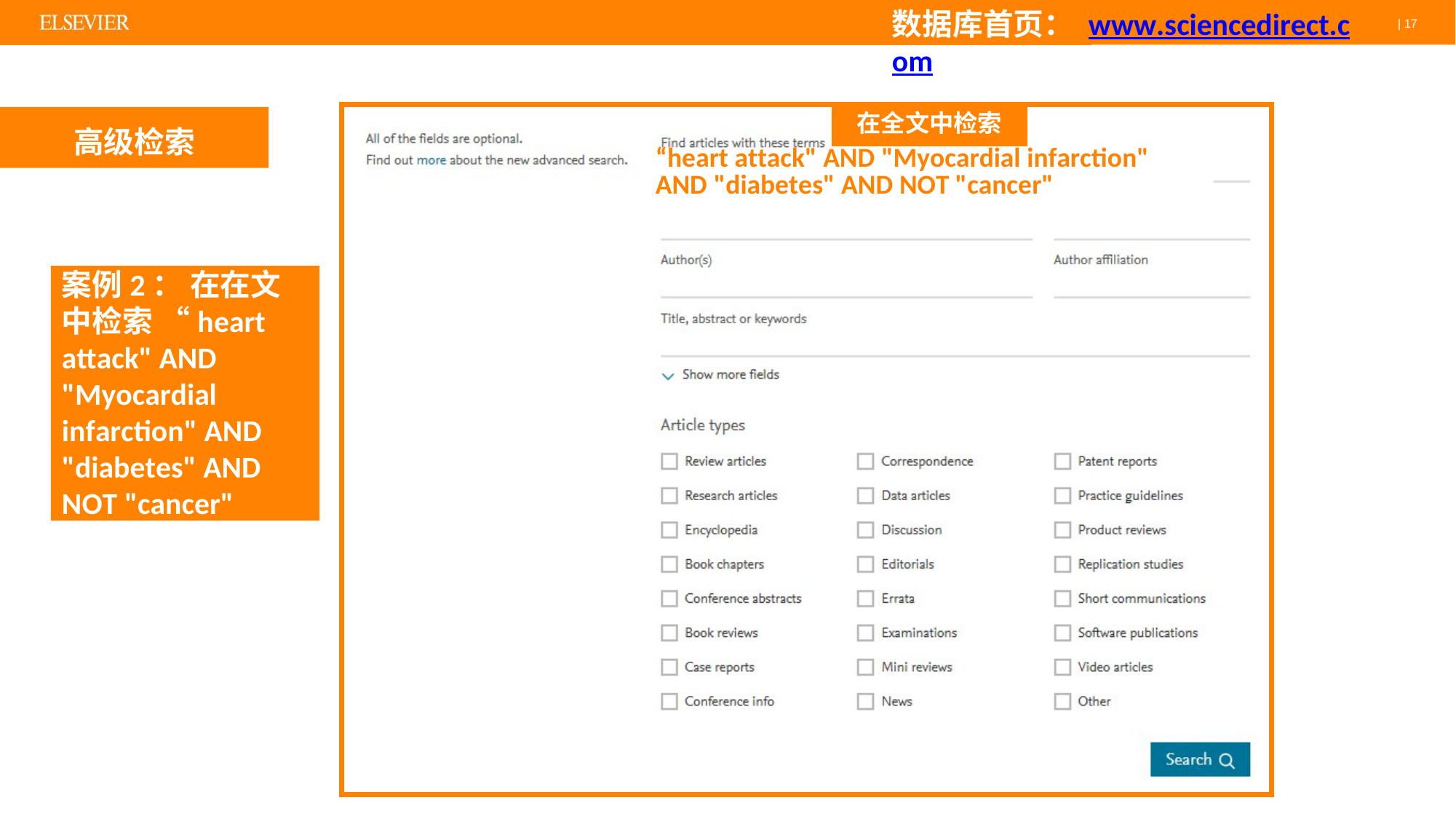

# 数据库首页： www.sciencedirect.com
| 17
|  | 在全文中检索 |  |
| --- | --- | --- |
| “heart attack" AND "Myocardial infarction" AND "diabetes" AND NOT "cancer" |  |  |

高级检索

案例2： 在在文中检索 “heart attack" AND "Myocardial infarction" AND "diabetes" AND NOT "cancer"